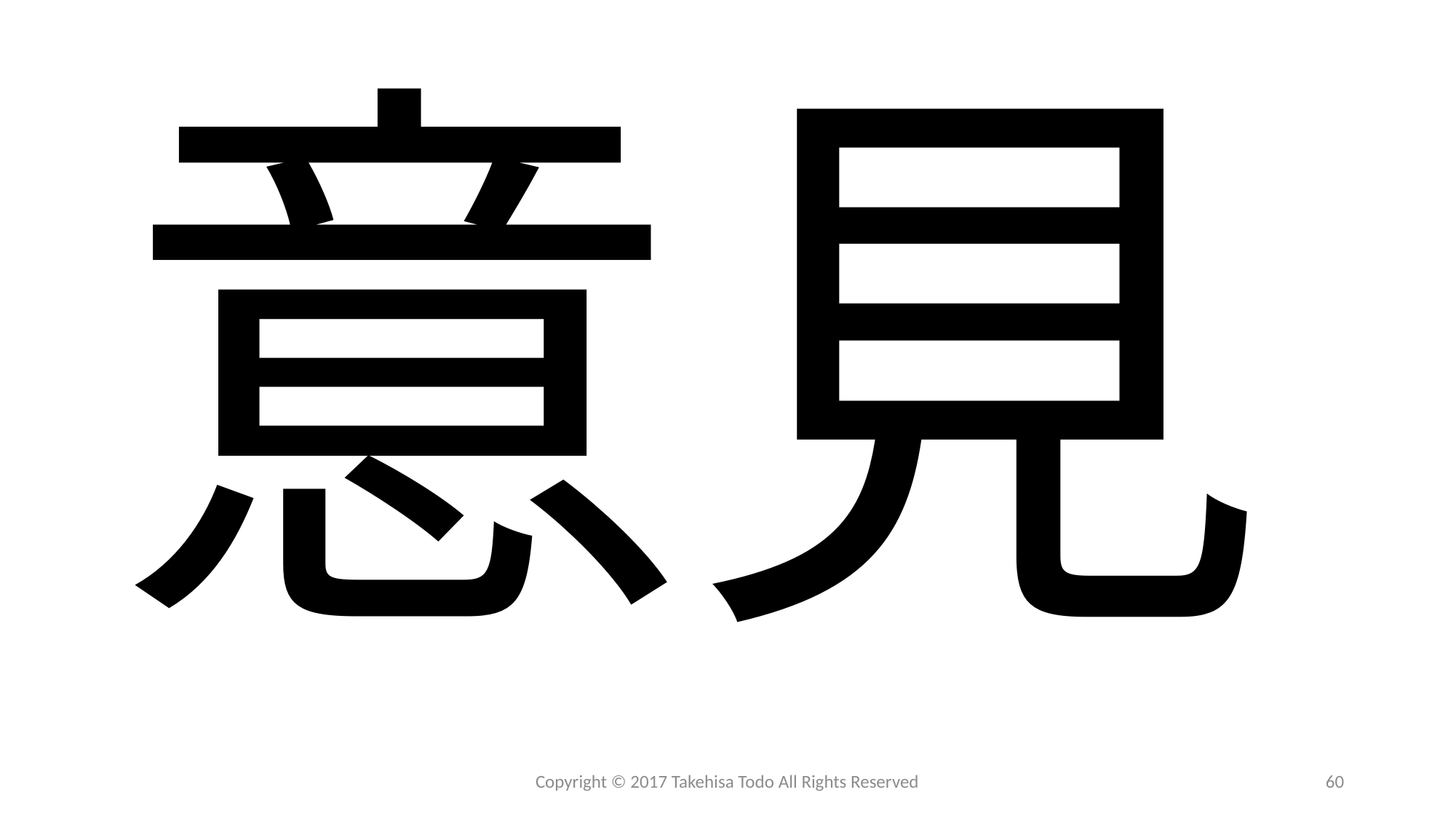

# 意見
Copyright © 2017 Takehisa Todo All Rights Reserved
60